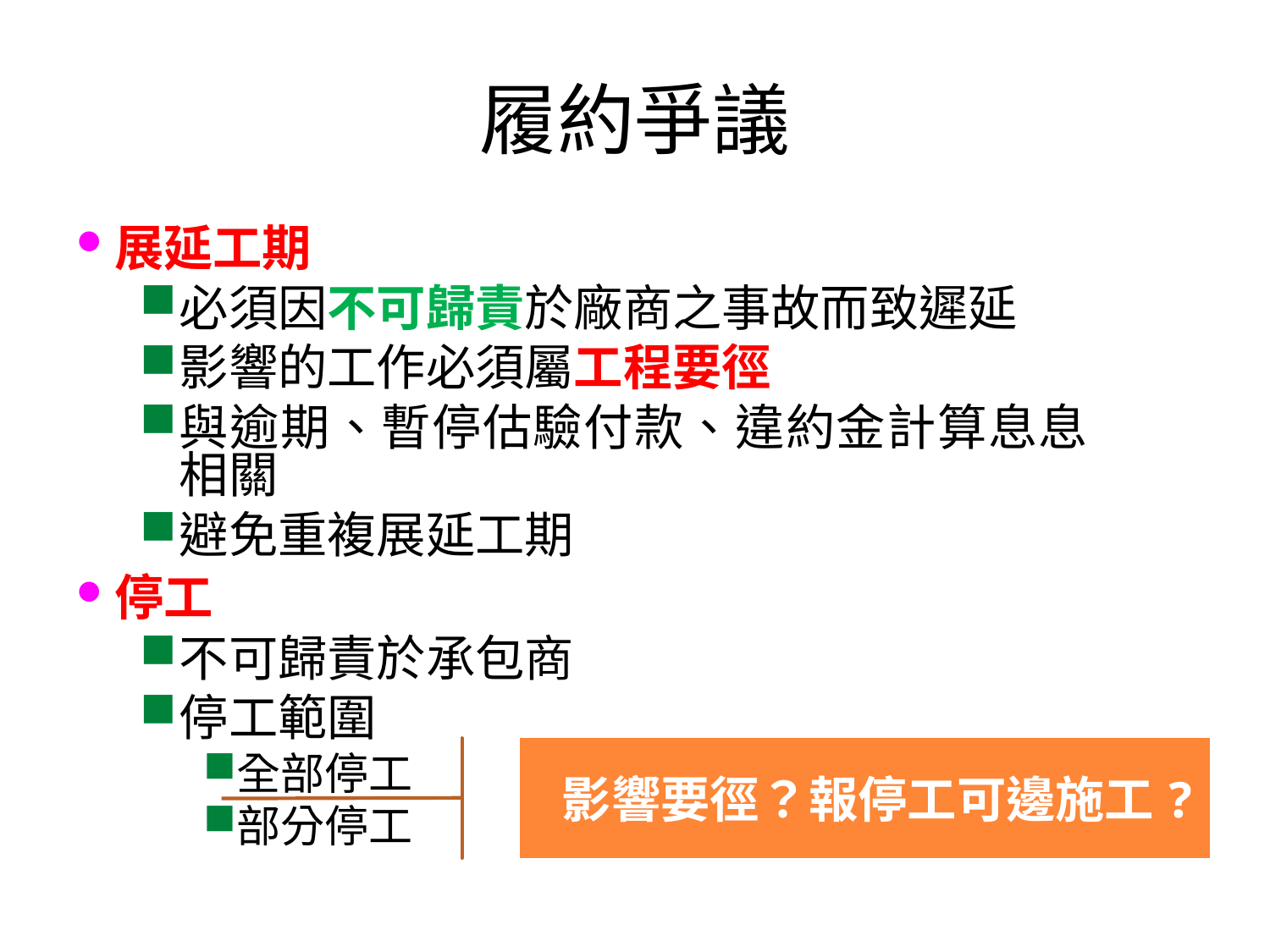

履約爭議
展延工期
必須因不可歸責於廠商之事故而致遲延
影響的工作必須屬工程要徑
與逾期、暫停估驗付款、違約金計算息息相關
避免重複展延工期
停工
不可歸責於承包商
停工範圍
全部停工
部分停工

影響要徑？報停工可邊施工?